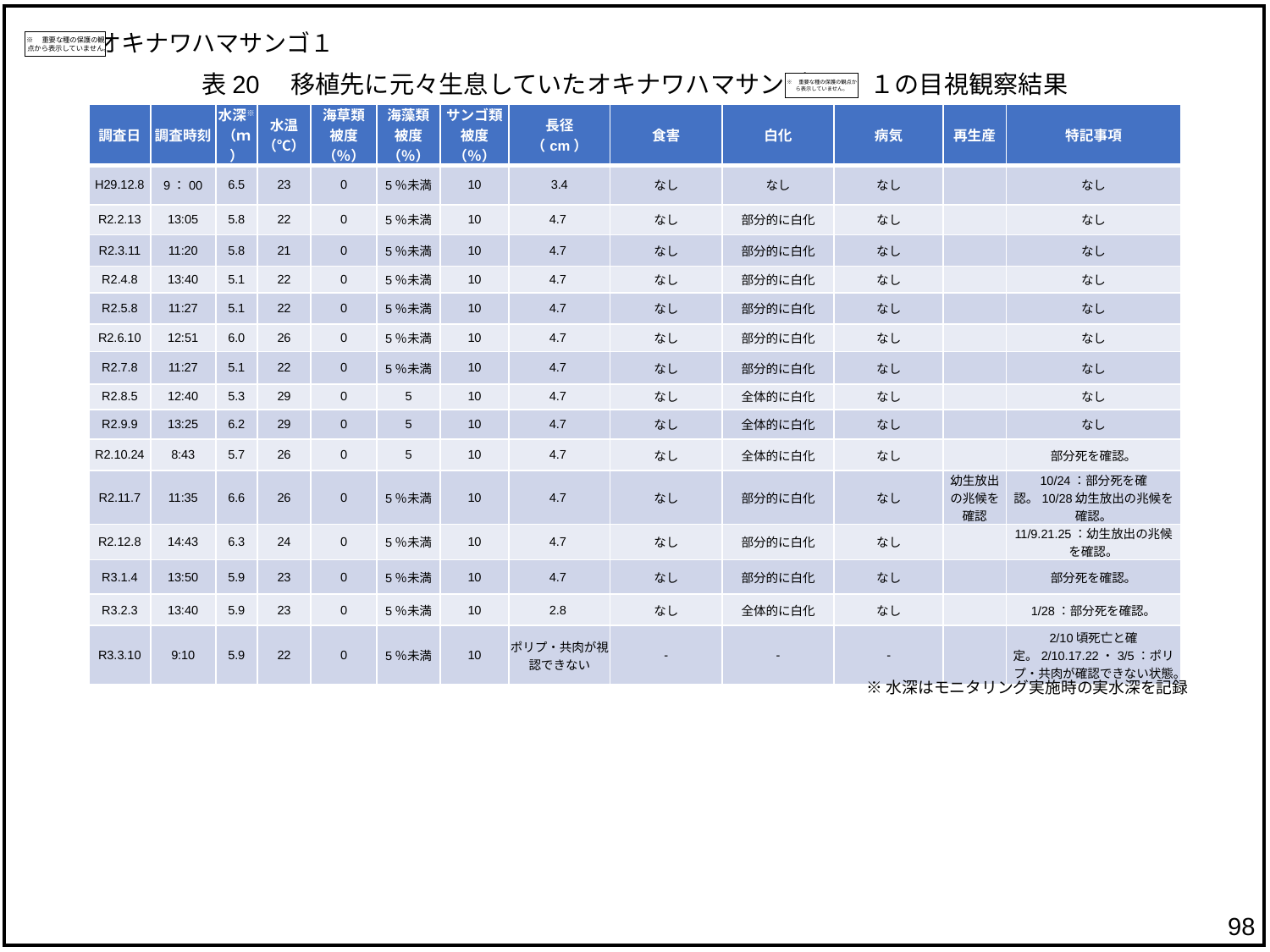

オキナワハマサンゴ１
※　重要な種の保護の観点から表示していません。
表20　移植先に元々生息していたオキナワハマサンゴ           １の目視観察結果
※　重要な種の保護の観点から表示していません。
| 調査日 | 調査時刻 | 水深※ （ｍ） | 水温 （℃） | 海草類 被度（％） | 海藻類 被度（％） | サンゴ類 被度（％） | 長径 （cm） | 食害 | 白化 | 病気 | 再生産 | 特記事項 |
| --- | --- | --- | --- | --- | --- | --- | --- | --- | --- | --- | --- | --- |
| H29.12.8 | 9：00 | 6.5 | 23 | 0 | 5％未満 | 10 | 3.4 | なし | なし | なし |  | なし |
| R2.2.13 | 13:05 | 5.8 | 22 | 0 | 5％未満 | 10 | 4.7 | なし | 部分的に白化 | なし |  | なし |
| R2.3.11 | 11:20 | 5.8 | 21 | 0 | 5％未満 | 10 | 4.7 | なし | 部分的に白化 | なし |  | なし |
| R2.4.8 | 13:40 | 5.1 | 22 | 0 | 5％未満 | 10 | 4.7 | なし | 部分的に白化 | なし |  | なし |
| R2.5.8 | 11:27 | 5.1 | 22 | 0 | 5％未満 | 10 | 4.7 | なし | 部分的に白化 | なし |  | なし |
| R2.6.10 | 12:51 | 6.0 | 26 | 0 | 5％未満 | 10 | 4.7 | なし | 部分的に白化 | なし |  | なし |
| R2.7.8 | 11:27 | 5.1 | 22 | 0 | 5％未満 | 10 | 4.7 | なし | 部分的に白化 | なし |  | なし |
| R2.8.5 | 12:40 | 5.3 | 29 | 0 | 5 | 10 | 4.7 | なし | 全体的に白化 | なし |  | なし |
| R2.9.9 | 13:25 | 6.2 | 29 | 0 | 5 | 10 | 4.7 | なし | 全体的に白化 | なし |  | なし |
| R2.10.24 | 8:43 | 5.7 | 26 | 0 | 5 | 10 | 4.7 | なし | 全体的に白化 | なし |  | 部分死を確認。 |
| R2.11.7 | 11:35 | 6.6 | 26 | 0 | 5％未満 | 10 | 4.7 | なし | 部分的に白化 | なし | 幼生放出の兆候を確認 | 10/24：部分死を確認。10/28幼生放出の兆候を確認。 |
| R2.12.8 | 14:43 | 6.3 | 24 | 0 | 5％未満 | 10 | 4.7 | なし | 部分的に白化 | なし |  | 11/9.21.25：幼生放出の兆候を確認。 |
| R3.1.4 | 13:50 | 5.9 | 23 | 0 | 5％未満 | 10 | 4.7 | なし | 部分的に白化 | なし |  | 部分死を確認。 |
| R3.2.3 | 13:40 | 5.9 | 23 | 0 | 5％未満 | 10 | 2.8 | なし | 全体的に白化 | なし |  | 1/28：部分死を確認。 |
| R3.3.10 | 9:10 | 5.9 | 22 | 0 | 5％未満 | 10 | ポリプ・共肉が視認できない | - | - | - |  | 2/10頃死亡と確定。2/10.17.22・3/5：ポリプ・共肉が確認できない状態。 |
※水深はモニタリング実施時の実水深を記録
98